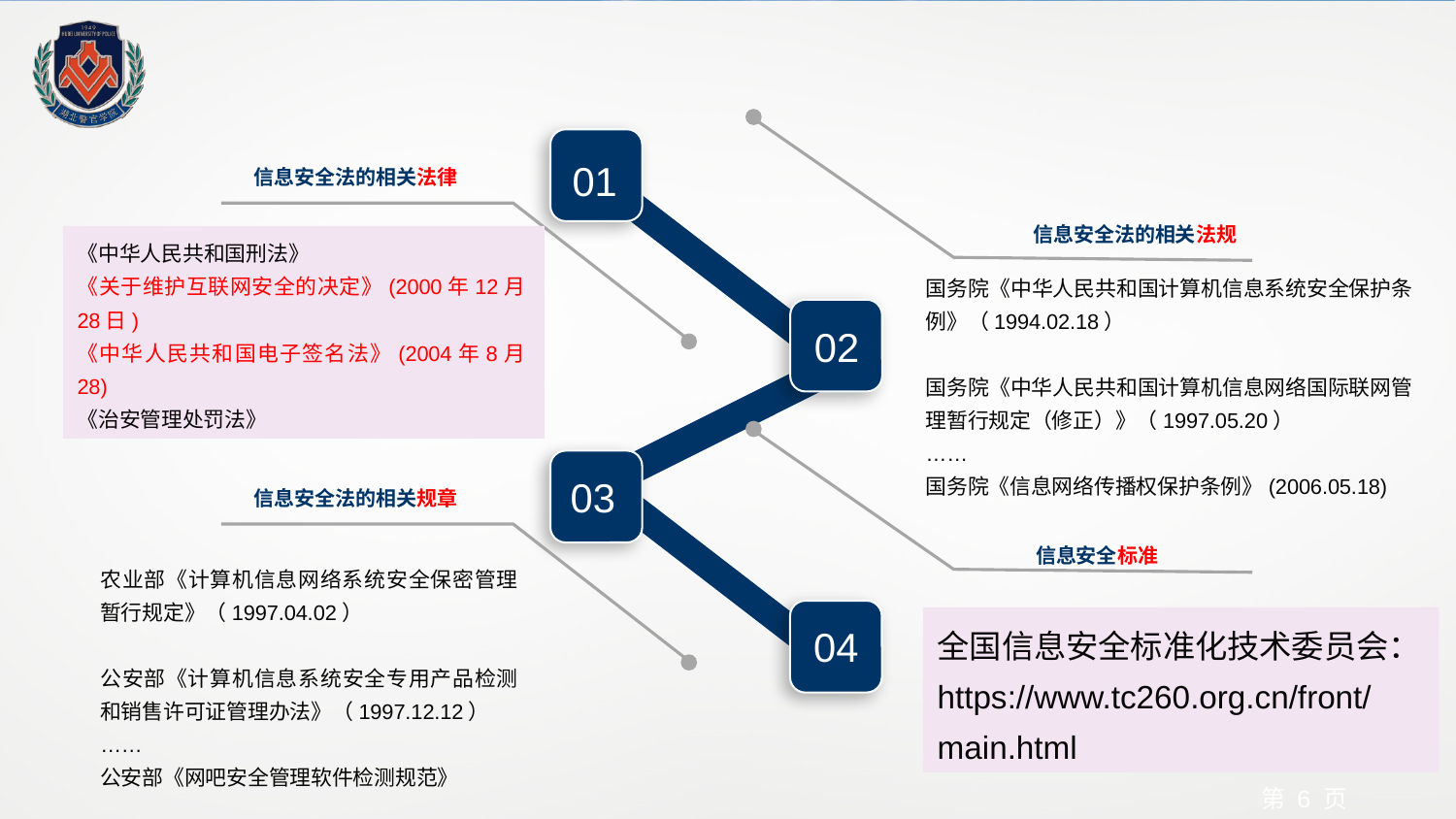

01
信息安全法的相关法律

信息安全法的相关法规
《中华人民共和国刑法》
《关于维护互联网安全的决定》(2000年12月28日)
《中华人民共和国电子签名法》(2004年8月28)
《治安管理处罚法》

国务院《中华人民共和国计算机信息系统安全保护条例》（1994.02.18）

国务院《中华人民共和国计算机信息网络国际联网管理暂行规定（修正）》（1997.05.20）
……
国务院《信息网络传播权保护条例》(2006.05.18)

02

03
信息安全法的相关规章

信息安全标准
农业部《计算机信息网络系统安全保密管理暂行规定》（1997.04.02）

公安部《计算机信息系统安全专用产品检测和销售许可证管理办法》（1997.12.12）
……
公安部《网吧安全管理软件检测规范》

04
全国信息安全标准化技术委员会：
https://www.tc260.org.cn/front/main.html